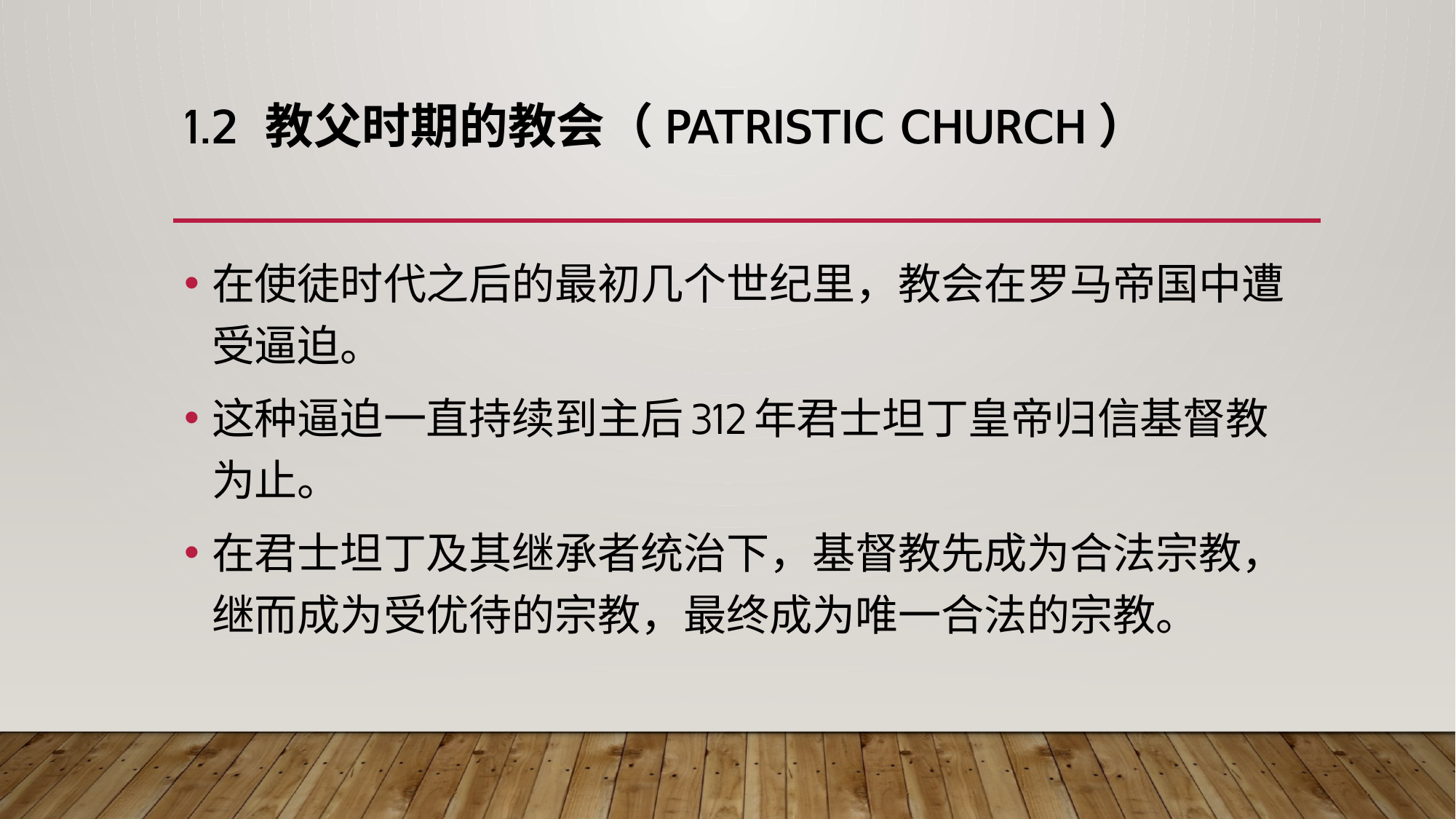

# 1.2 教父时期的教会（Patristic Church）
在使徒时代之后的最初几个世纪里，教会在罗马帝国中遭受逼迫。
这种逼迫一直持续到主后312年君士坦丁皇帝归信基督教为止。
在君士坦丁及其继承者统治下，基督教先成为合法宗教，继而成为受优待的宗教，最终成为唯一合法的宗教。